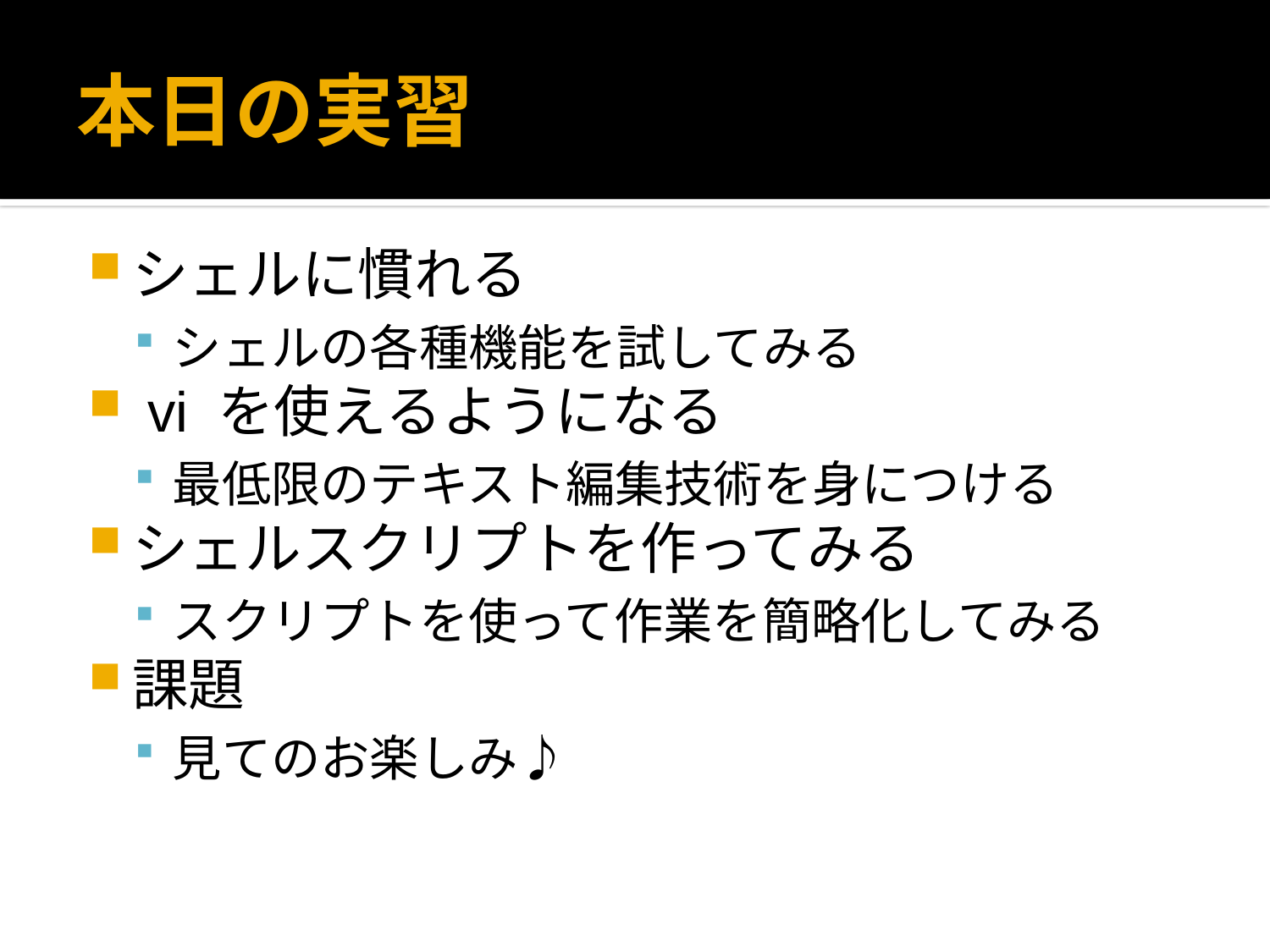

# 本日の実習
シェルに慣れる
シェルの各種機能を試してみる
 vi を使えるようになる
最低限のテキスト編集技術を身につける
シェルスクリプトを作ってみる
スクリプトを使って作業を簡略化してみる
課題
見てのお楽しみ♪